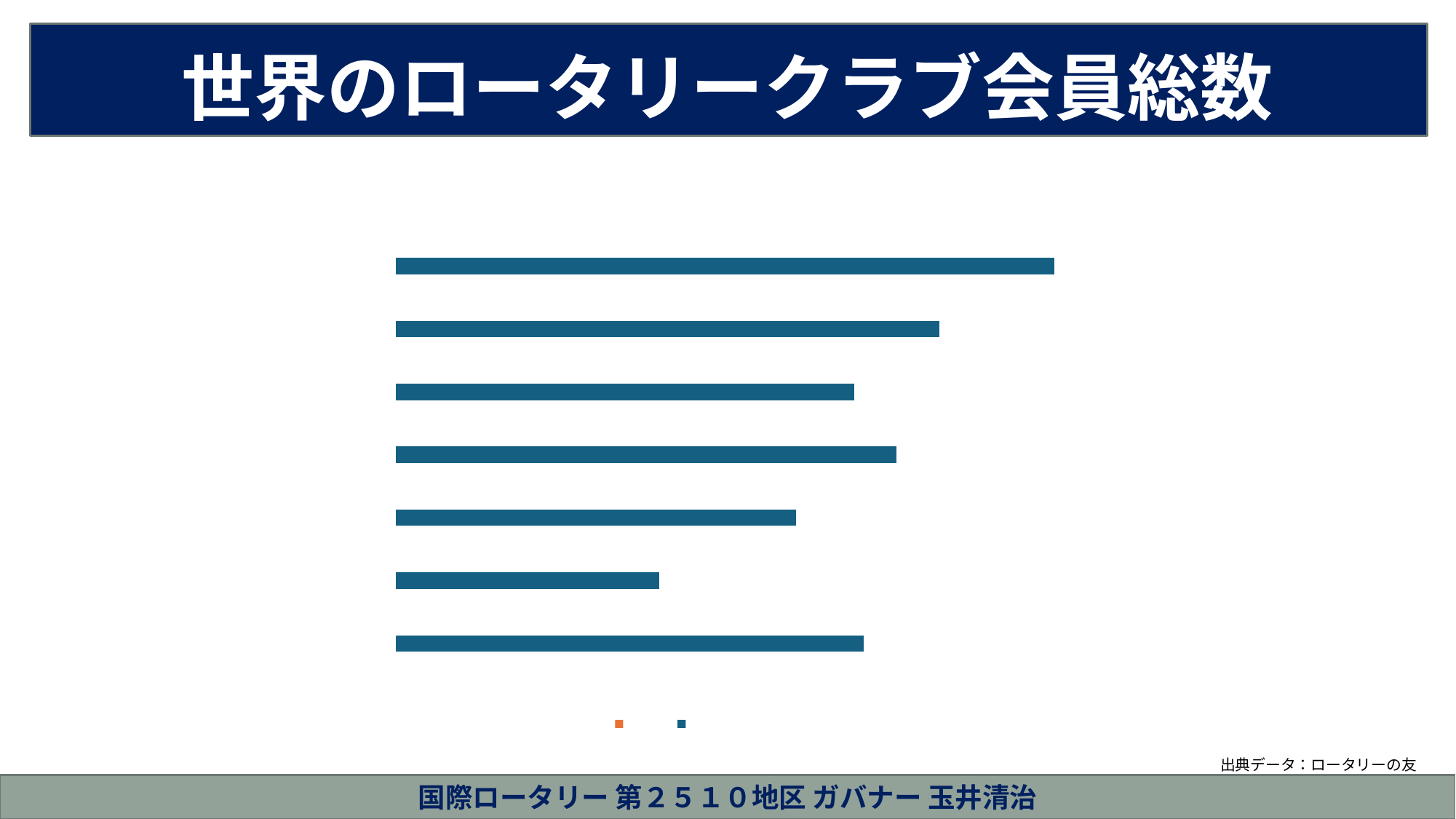

斉木

世界のロータリークラブ会員総数

### Chart: 世界ロータリークラブ会員数の推移

| Category | 全世界ロータリアン総数 |  |
|---|---|---|
| 2025年5月19日現在 | 1171195.0 | None |
| 2024年7月16日現在 | 1144423.0 | None |
| 2023年7月17日現在 | 1162389.0 | None |
| 2022年7月18日現在 | 1175466.0 | None |
| 2021年7月16日現在 | 1169956.0 | None |
| 2020年7月15日現在 | 1181103.0 | None |
| 2019年7月12日現在 | 1196211.0 | None |
　　　　　　　　　　　　　出典データ：ロータリーの友

国際ロータリー 第２５１０地区 ガバナー 玉井清治